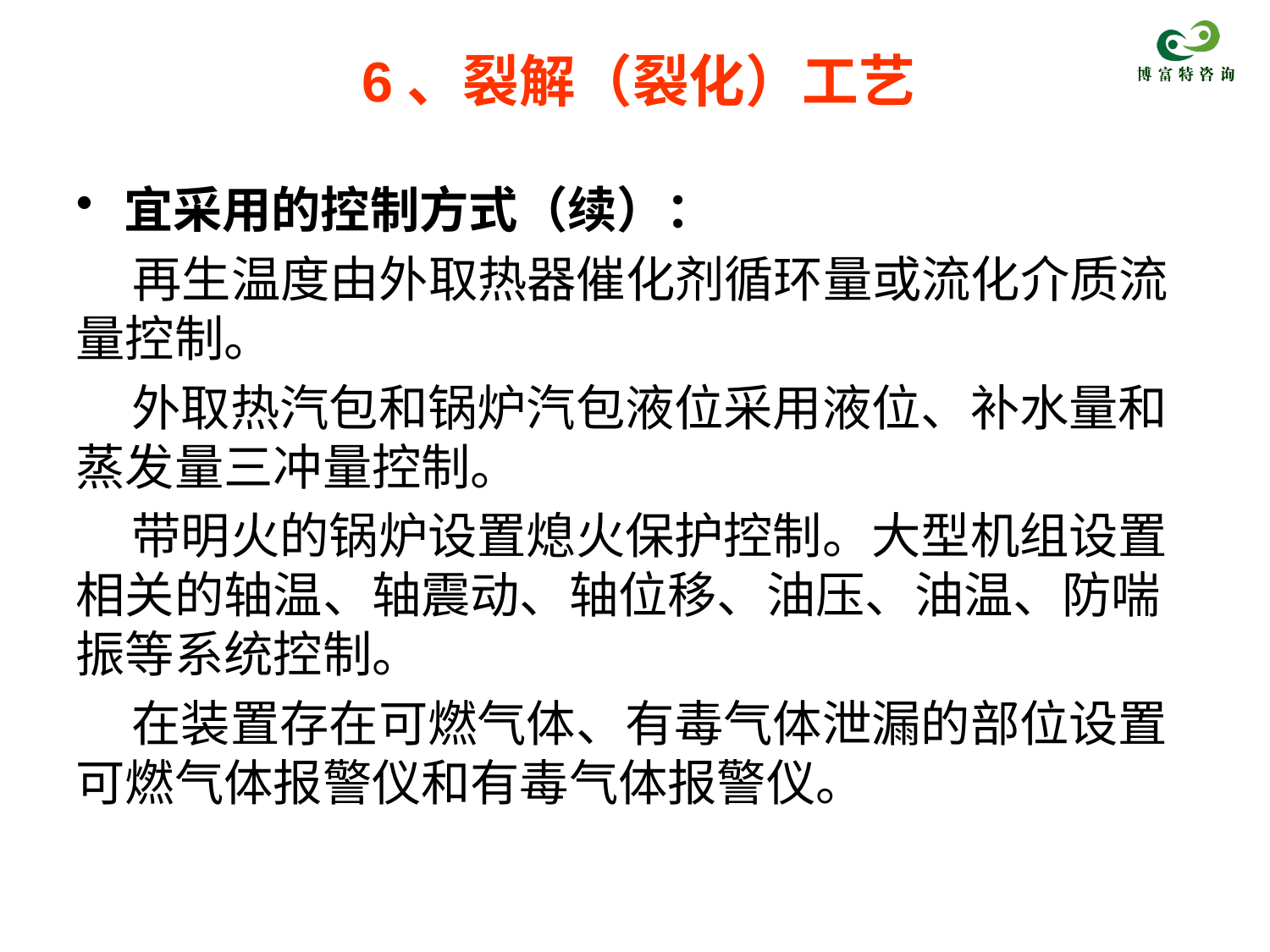

# 6、裂解（裂化）工艺
宜采用的控制方式（续）：
    再生温度由外取热器催化剂循环量或流化介质流量控制。
    外取热汽包和锅炉汽包液位采用液位、补水量和蒸发量三冲量控制。
    带明火的锅炉设置熄火保护控制。大型机组设置相关的轴温、轴震动、轴位移、油压、油温、防喘振等系统控制。
    在装置存在可燃气体、有毒气体泄漏的部位设置可燃气体报警仪和有毒气体报警仪。